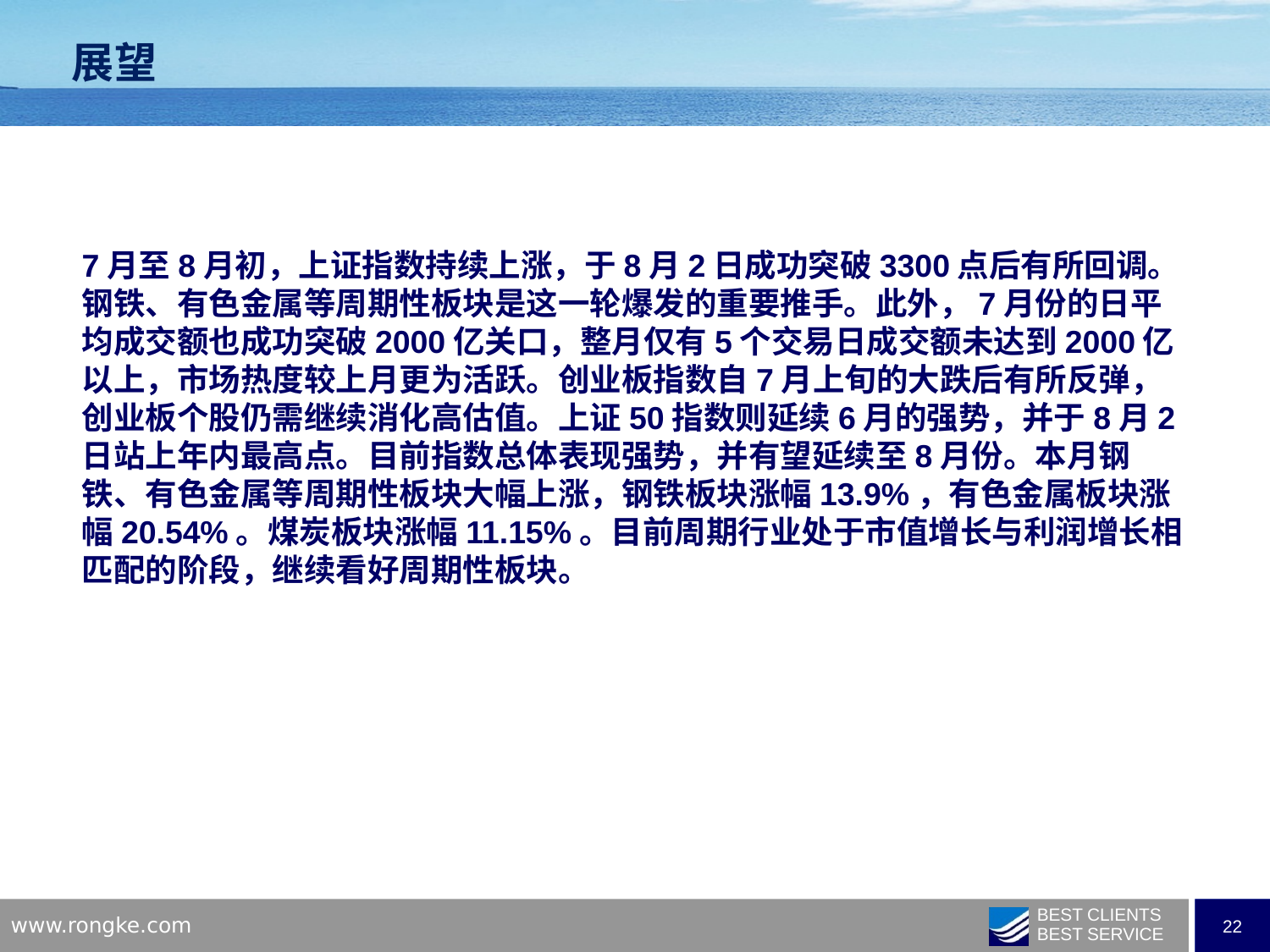

展望

7月至8月初，上证指数持续上涨，于8月2日成功突破3300点后有所回调。钢铁、有色金属等周期性板块是这一轮爆发的重要推手。此外，7月份的日平均成交额也成功突破2000亿关口，整月仅有5个交易日成交额未达到2000亿以上，市场热度较上月更为活跃。创业板指数自7月上旬的大跌后有所反弹，创业板个股仍需继续消化高估值。上证50指数则延续6月的强势，并于8月2日站上年内最高点。目前指数总体表现强势，并有望延续至8月份。本月钢铁、有色金属等周期性板块大幅上涨，钢铁板块涨幅13.9%，有色金属板块涨幅20.54%。煤炭板块涨幅11.15%。目前周期行业处于市值增长与利润增长相匹配的阶段，继续看好周期性板块。